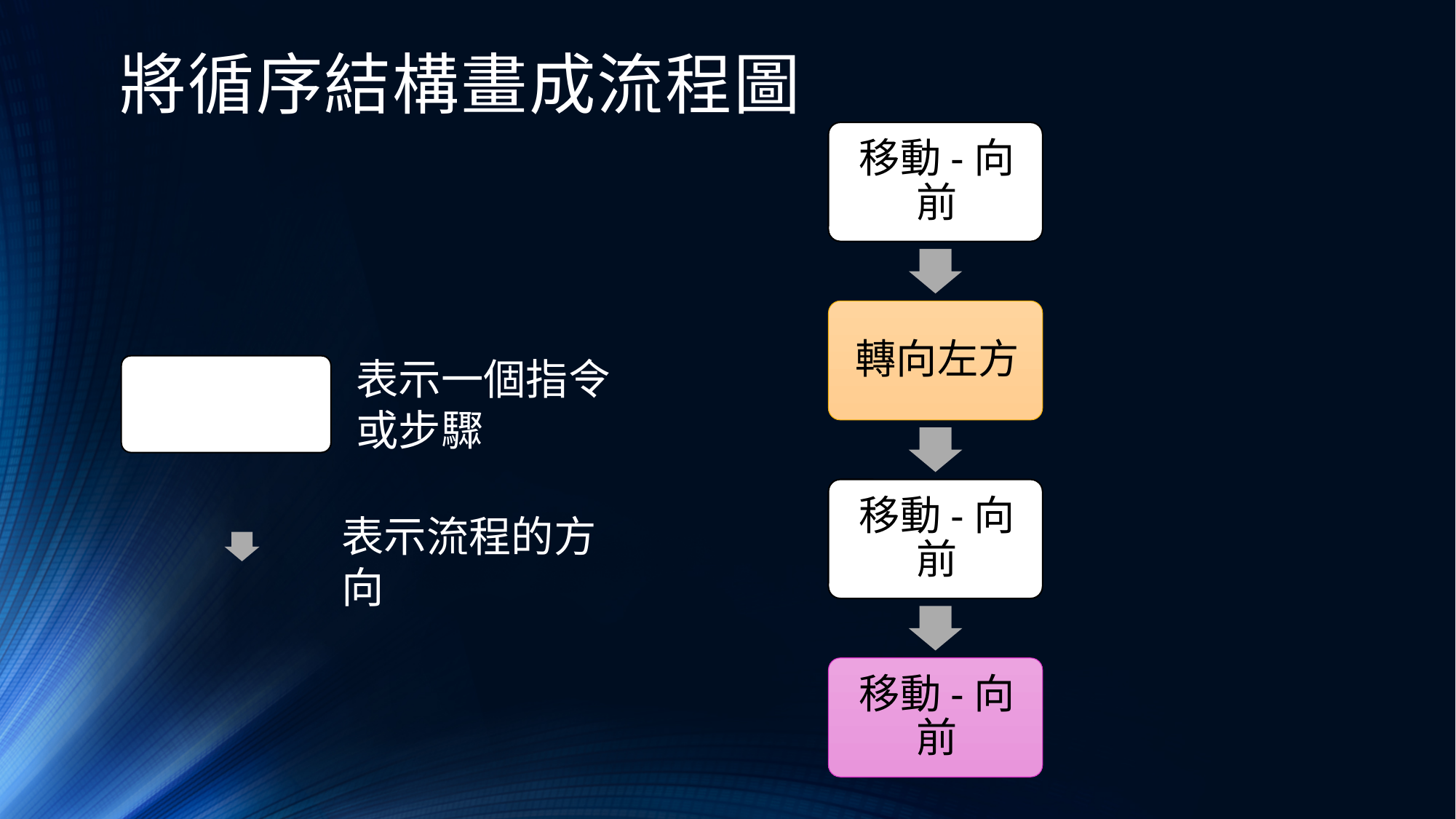

# 將循序結構畫成流程圖
移動-向前

轉向左方

移動-向前

移動-向前
表示一個指令或步驟

表示流程的方向